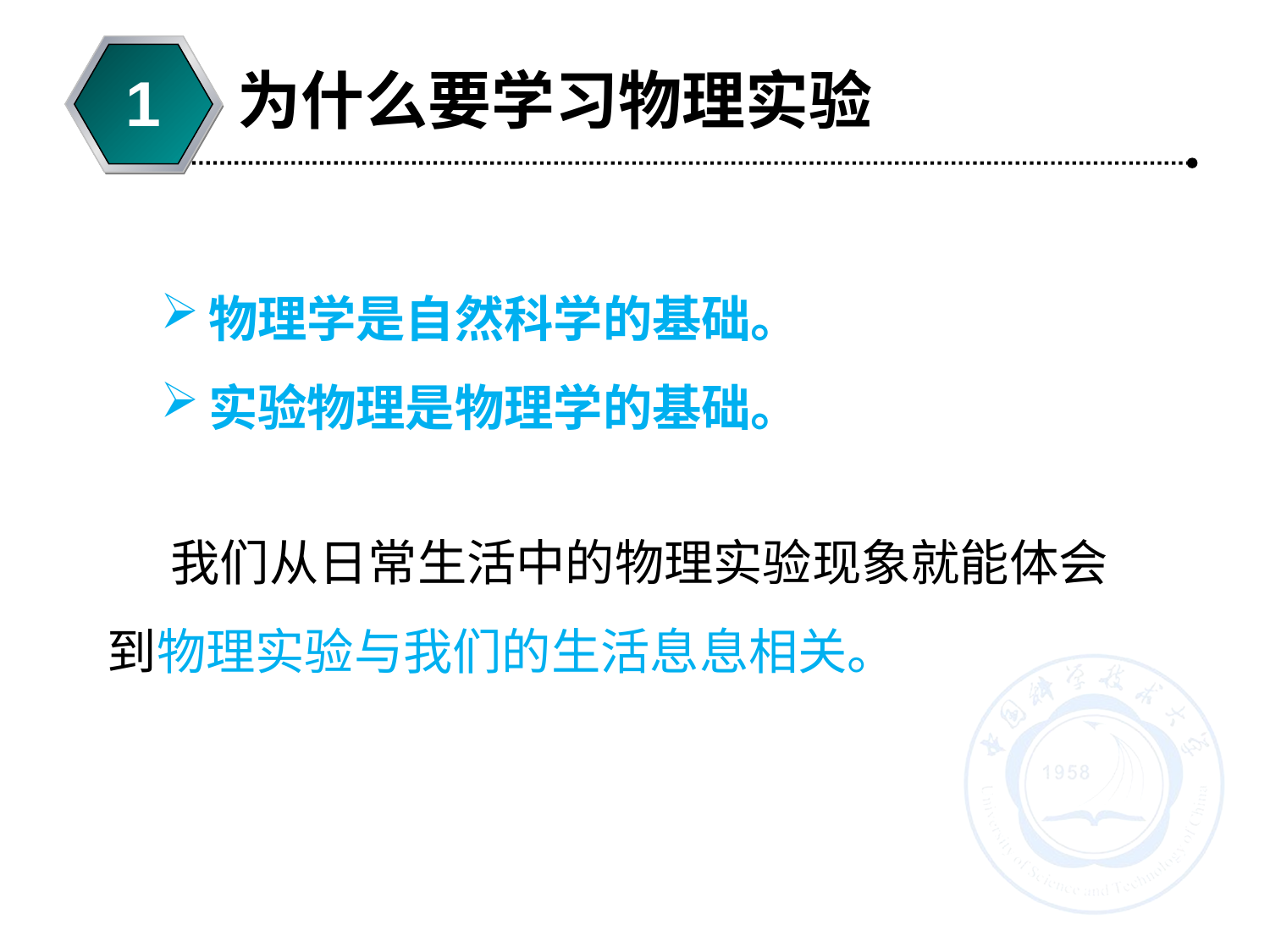

为什么要学习物理实验
1

物理学是自然科学的基础。
实验物理是物理学的基础。
我们从日常生活中的物理实验现象就能体会到物理实验与我们的生活息息相关。